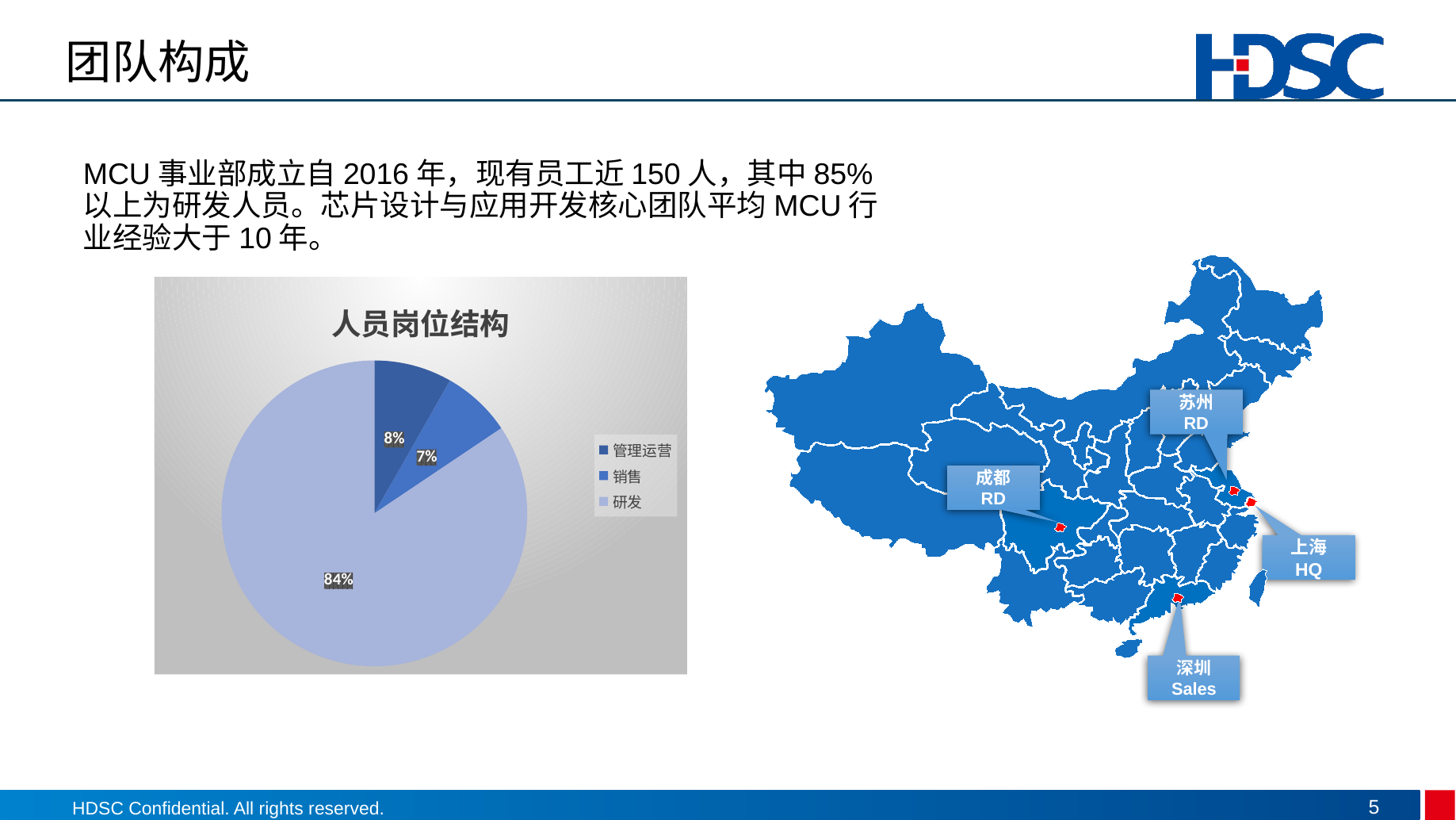

# 团队构成
MCU事业部成立自2016年，现有员工近150人，其中85%以上为研发人员。芯片设计与应用开发核心团队平均MCU行业经验大于10年。

### Chart: 人员岗位结构

| Category |  |
|---|---|
| 管理运营 | 9.0 |
| 销售 | 8.0 |
| 研发 | 92.0 |
苏州
RD
成都
RD

上海
HQ

深圳
Sales
5